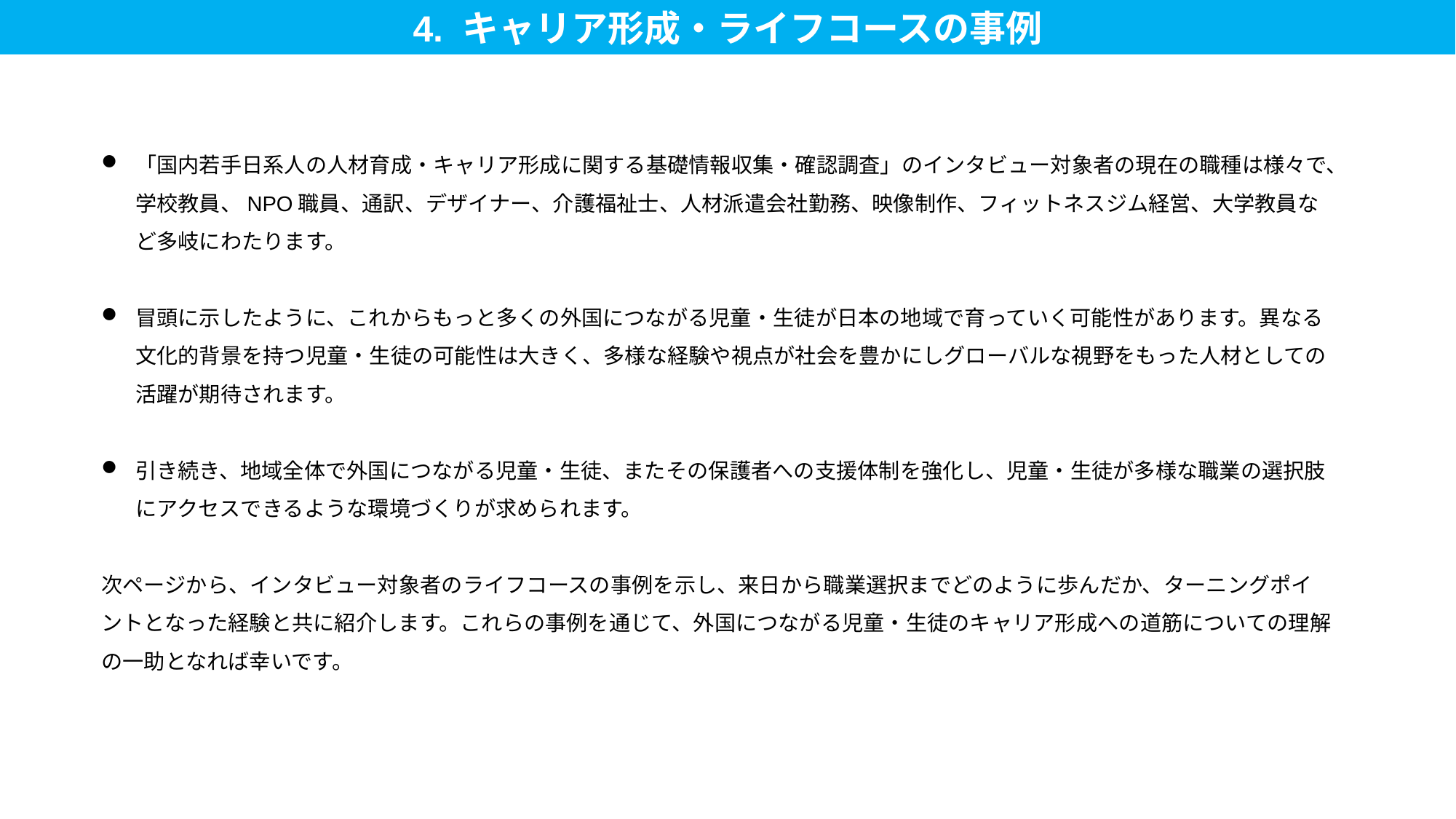

4. キャリア形成・ライフコースの事例
「国内若手日系人の人材育成・キャリア形成に関する基礎情報収集・確認調査」のインタビュー対象者の現在の職種は様々で、学校教員、NPO職員、通訳、デザイナー、介護福祉士、人材派遣会社勤務、映像制作、フィットネスジム経営、大学教員など多岐にわたります。

冒頭に示したように、これからもっと多くの外国につながる児童・生徒が日本の地域で育っていく可能性があります。異なる文化的背景を持つ児童・生徒の可能性は大きく、多様な経験や視点が社会を豊かにしグローバルな視野をもった人材としての活躍が期待されます。

引き続き、地域全体で外国につながる児童・生徒、またその保護者への支援体制を強化し、児童・生徒が多様な職業の選択肢にアクセスできるような環境づくりが求められます。

次ページから、インタビュー対象者のライフコースの事例を示し、来日から職業選択までどのように歩んだか、ターニングポイントとなった経験と共に紹介します。これらの事例を通じて、外国につながる児童・生徒のキャリア形成への道筋についての理解の一助となれば幸いです。